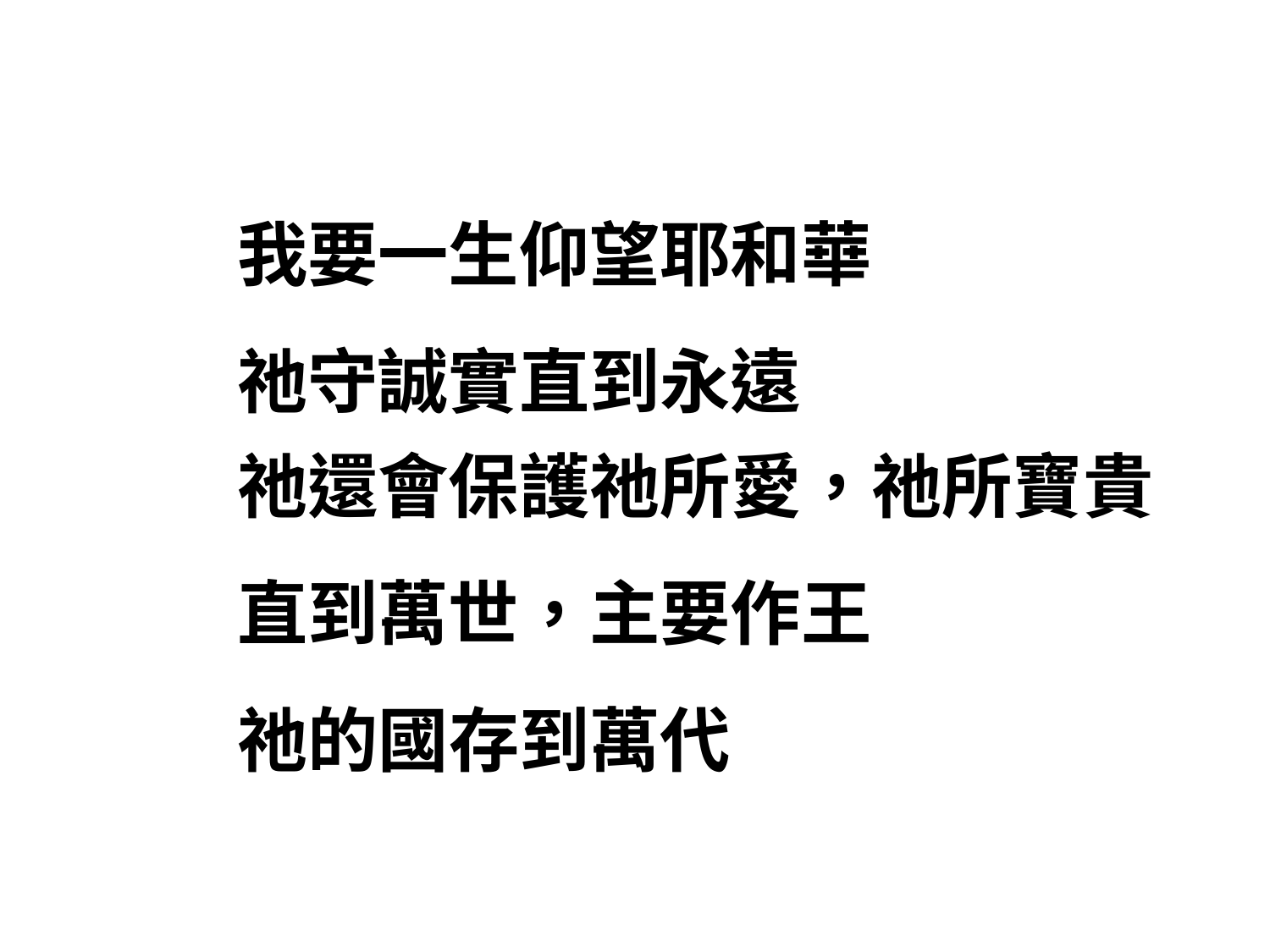

我要一生仰望耶和華

祂守誠實直到永遠
祂還會保護祂所愛，祂所寶貴

直到萬世，主要作王

祂的國存到萬代